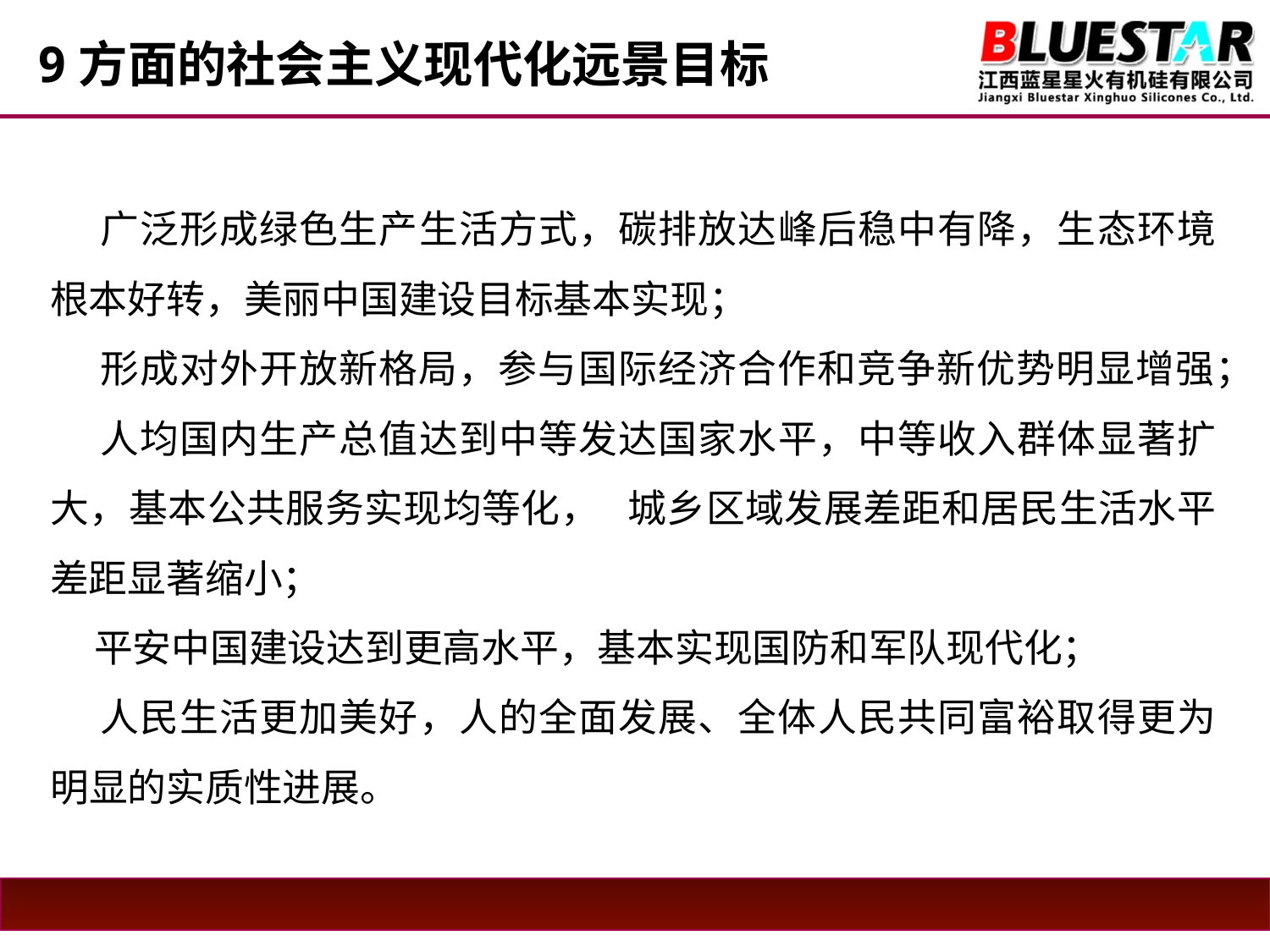

9方面的社会主义现代化远景目标
    广泛形成绿色生产生活方式，碳排放达峰后稳中有降，生态环境根本好转，美丽中国建设目标基本实现；
    形成对外开放新格局，参与国际经济合作和竞争新优势明显增强；
    人均国内生产总值达到中等发达国家水平，中等收入群体显著扩大，基本公共服务实现均等化，   城乡区域发展差距和居民生活水平差距显著缩小；
    平安中国建设达到更高水平，基本实现国防和军队现代化；
    人民生活更加美好，人的全面发展、全体人民共同富裕取得更为明显的实质性进展。